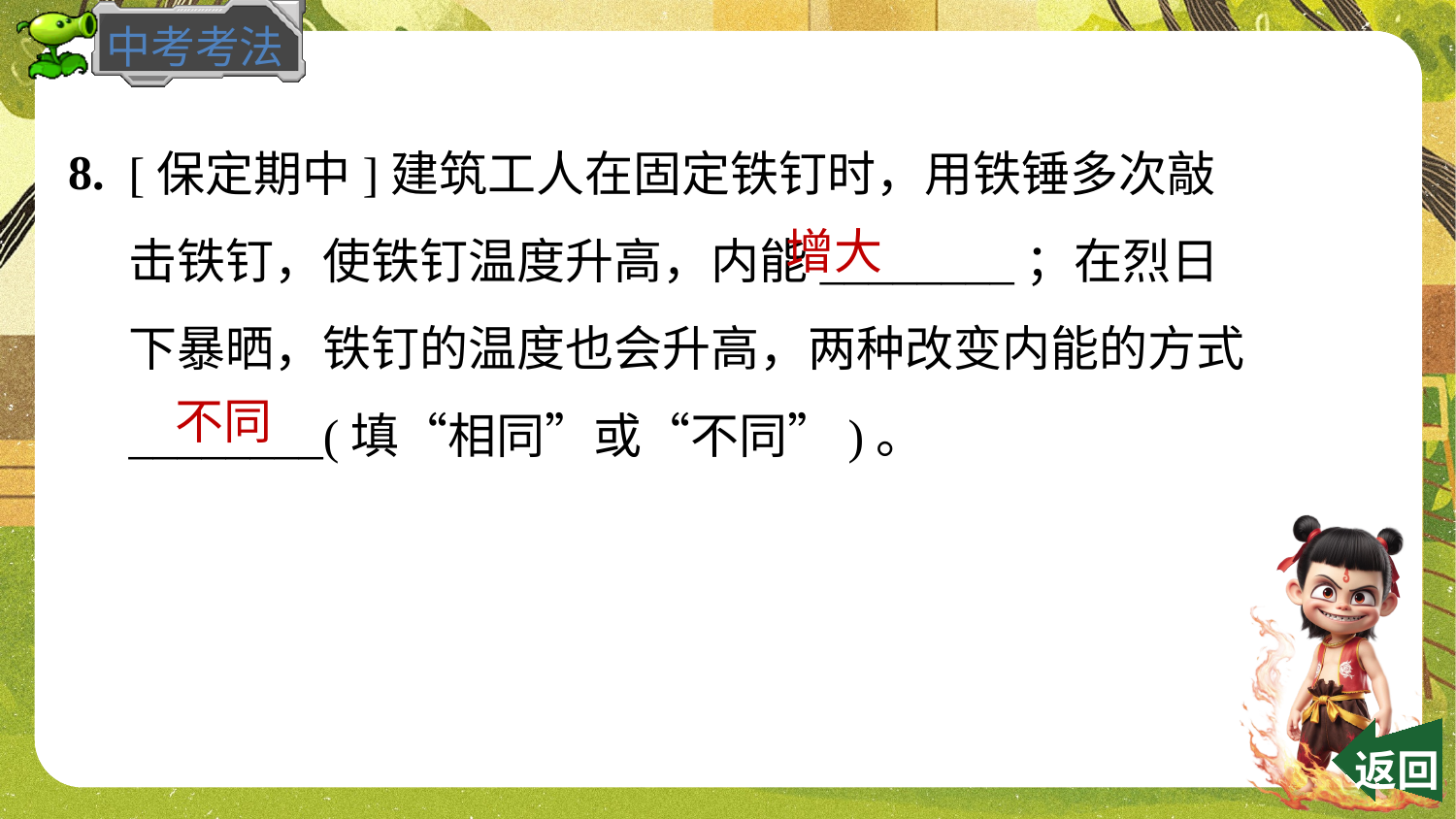

8.
[保定期中]建筑工人在固定铁钉时，用铁锤多次敲击铁钉，使铁钉温度升高，内能________；在烈日下暴晒，铁钉的温度也会升高，两种改变内能的方式________(填“相同”或“不同”)。
增大
不同
 返回